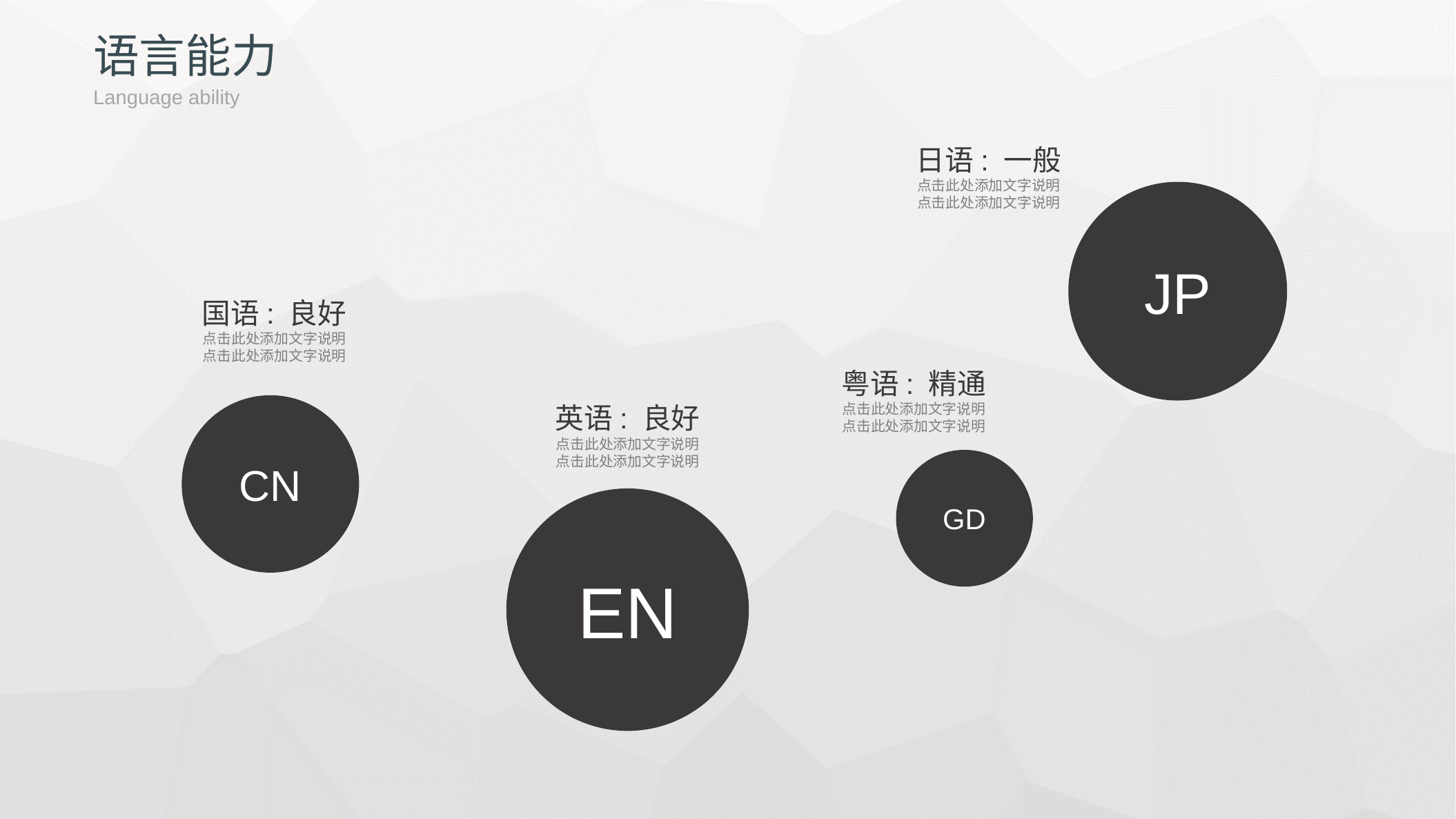

语言能力
Language ability
日语: 一般
点击此处添加文字说明
点击此处添加文字说明
JP
国语: 良好
点击此处添加文字说明
点击此处添加文字说明
粤语: 精通
点击此处添加文字说明
点击此处添加文字说明
CN
英语: 良好
点击此处添加文字说明
点击此处添加文字说明
GD
EN